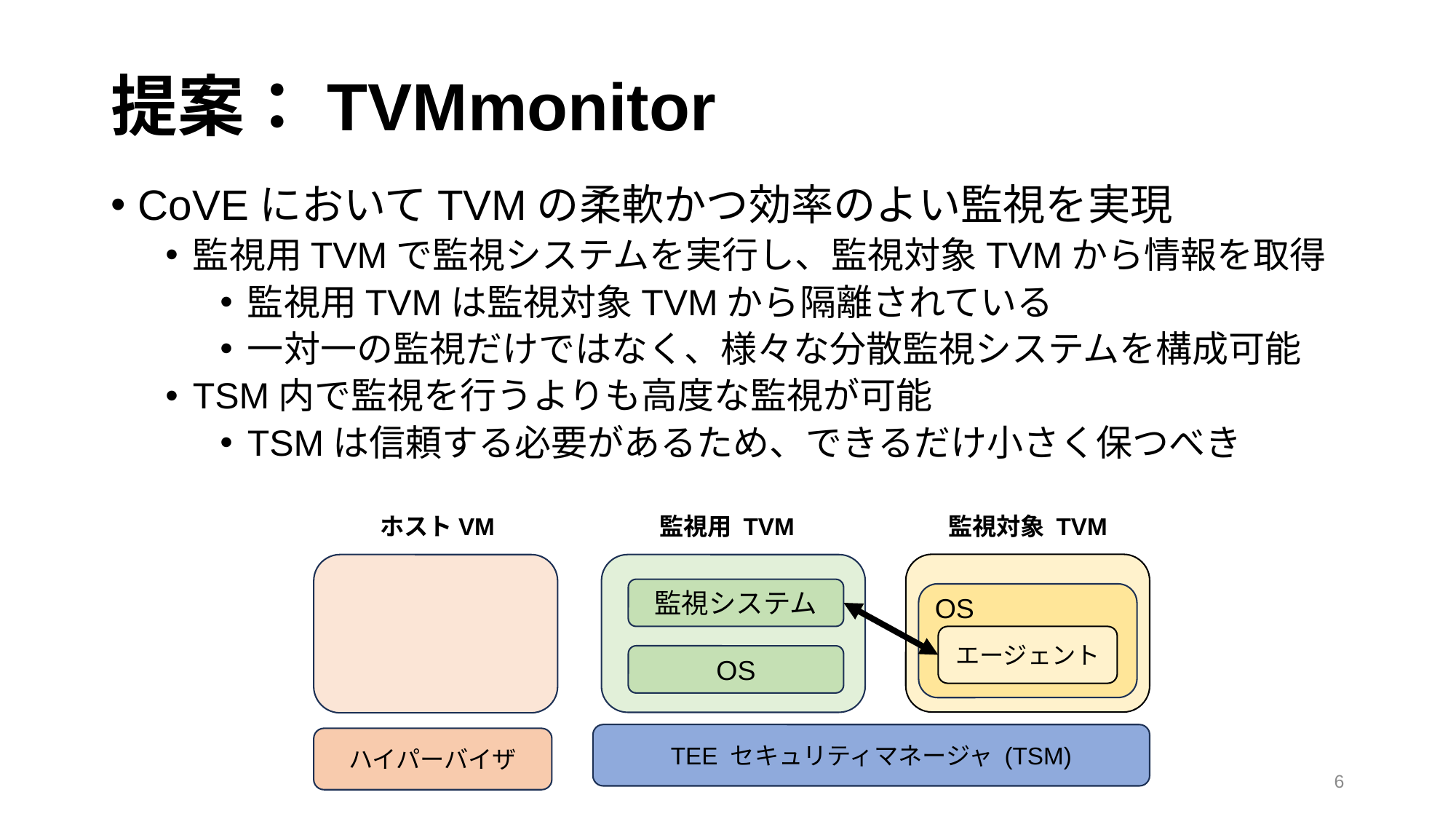

# 提案：TVMmonitor
CoVEにおいてTVMの柔軟かつ効率のよい監視を実現
監視用TVMで監視システムを実行し、監視対象TVMから情報を取得
監視用TVMは監視対象TVMから隔離されている
一対一の監視だけではなく、様々な分散監視システムを構成可能
TSM内で監視を行うよりも高度な監視が可能
TSMは信頼する必要があるため、できるだけ小さく保つべき
ホストVM
監視用 TVM
監視対象 TVM

監視システム
OS

エージェント
OS
TEE セキュリティマネージャ (TSM)
ハイパーバイザ
6